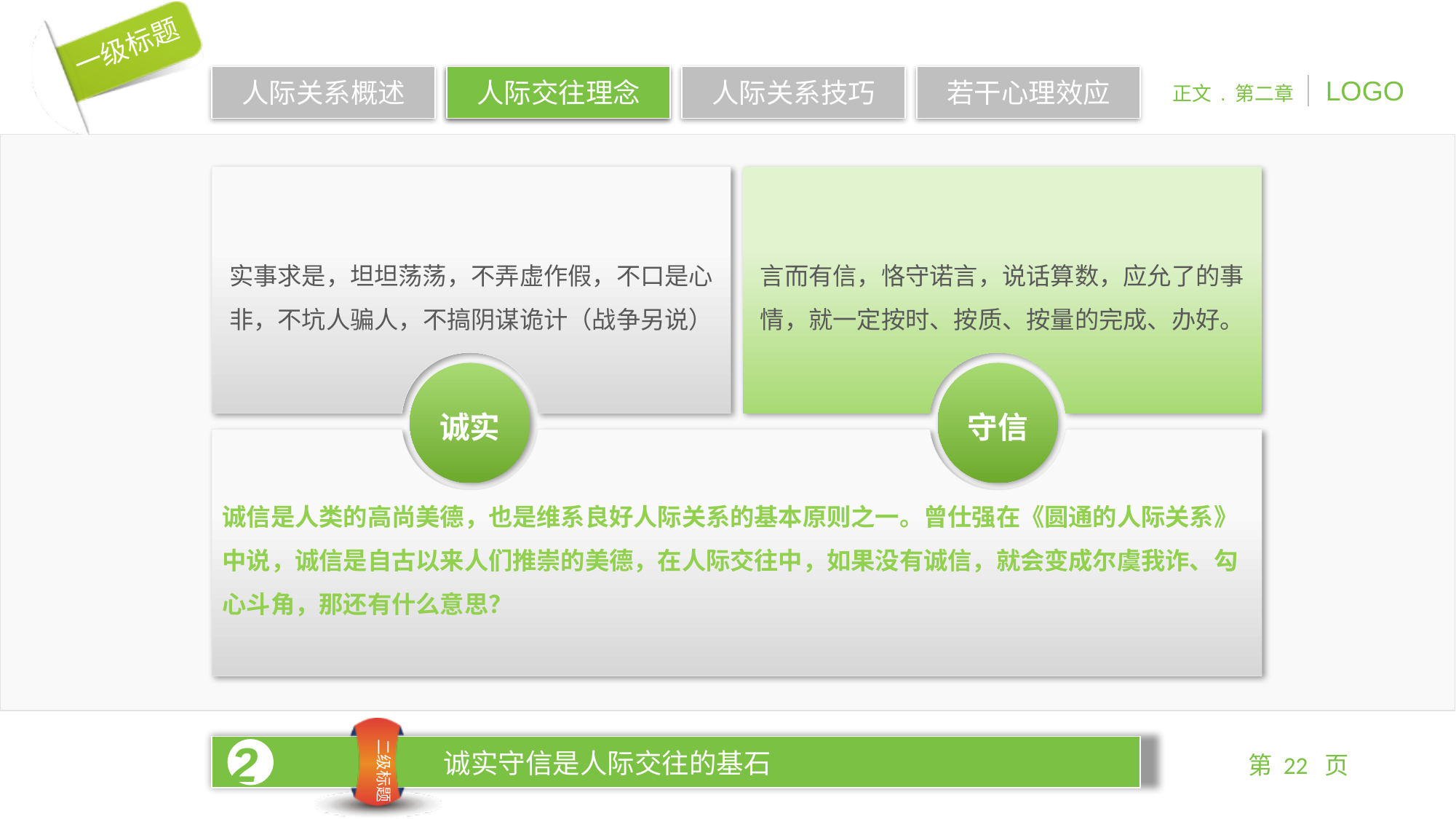

实事求是，坦坦荡荡，不弄虚作假，不口是心非，不坑人骗人，不搞阴谋诡计（战争另说）
言而有信，恪守诺言，说话算数，应允了的事情，就一定按时、按质、按量的完成、办好。
诚实
守信
诚信是人类的高尚美德，也是维系良好人际关系的基本原则之一。曾仕强在《圆通的人际关系》中说，诚信是自古以来人们推崇的美德，在人际交往中，如果没有诚信，就会变成尔虞我诈、勾心斗角，那还有什么意思？
2
诚实守信是人际交往的基石